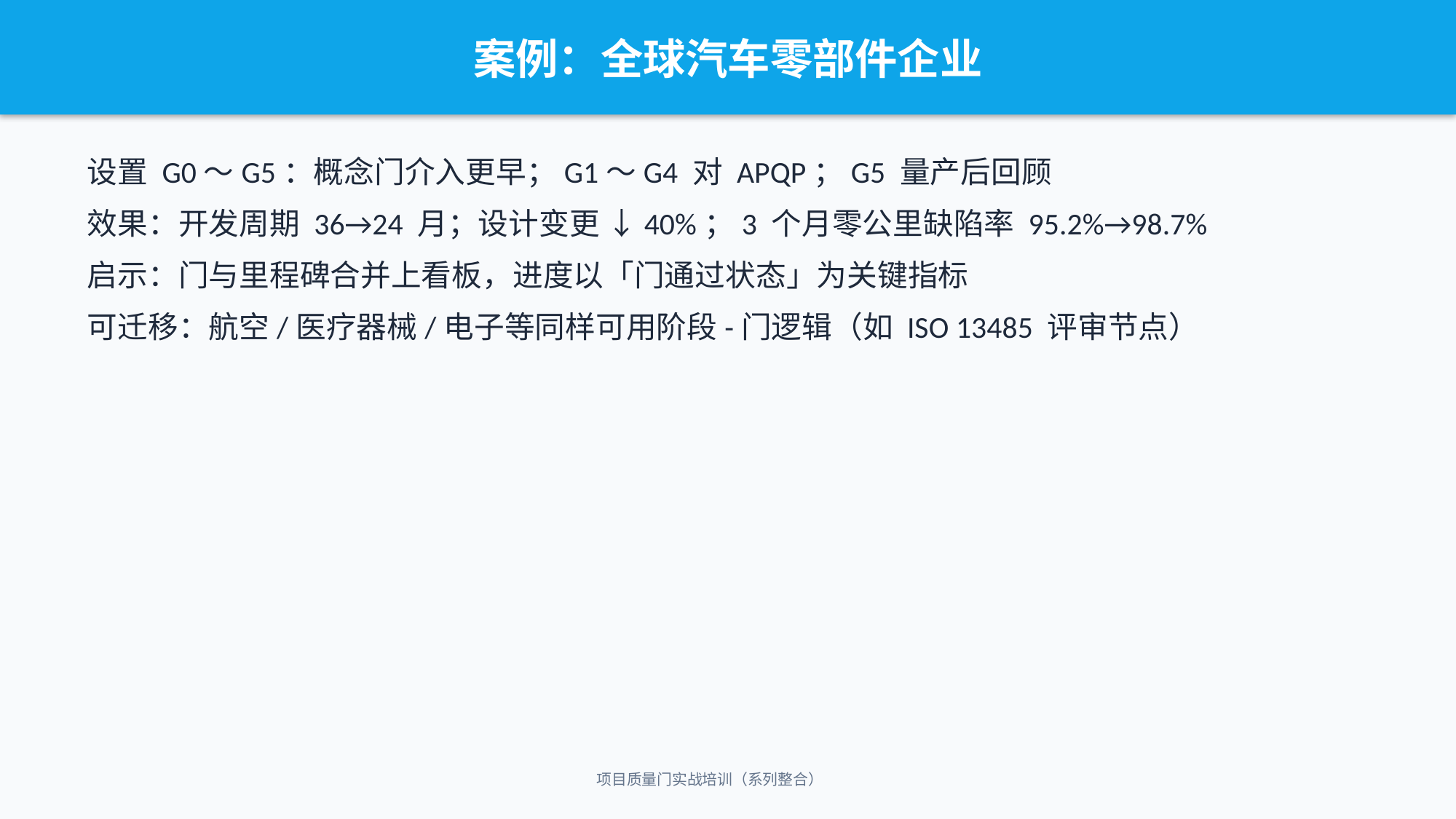

案例：全球汽车零部件企业
设置 G0～G5：概念门介入更早；G1～G4 对 APQP；G5 量产后回顾
效果：开发周期 36→24 月；设计变更 ↓40%；3 个月零公里缺陷率 95.2%→98.7%
启示：门与里程碑合并上看板，进度以「门通过状态」为关键指标
可迁移：航空/医疗器械/电子等同样可用阶段-门逻辑（如 ISO 13485 评审节点）
项目质量门实战培训（系列整合）